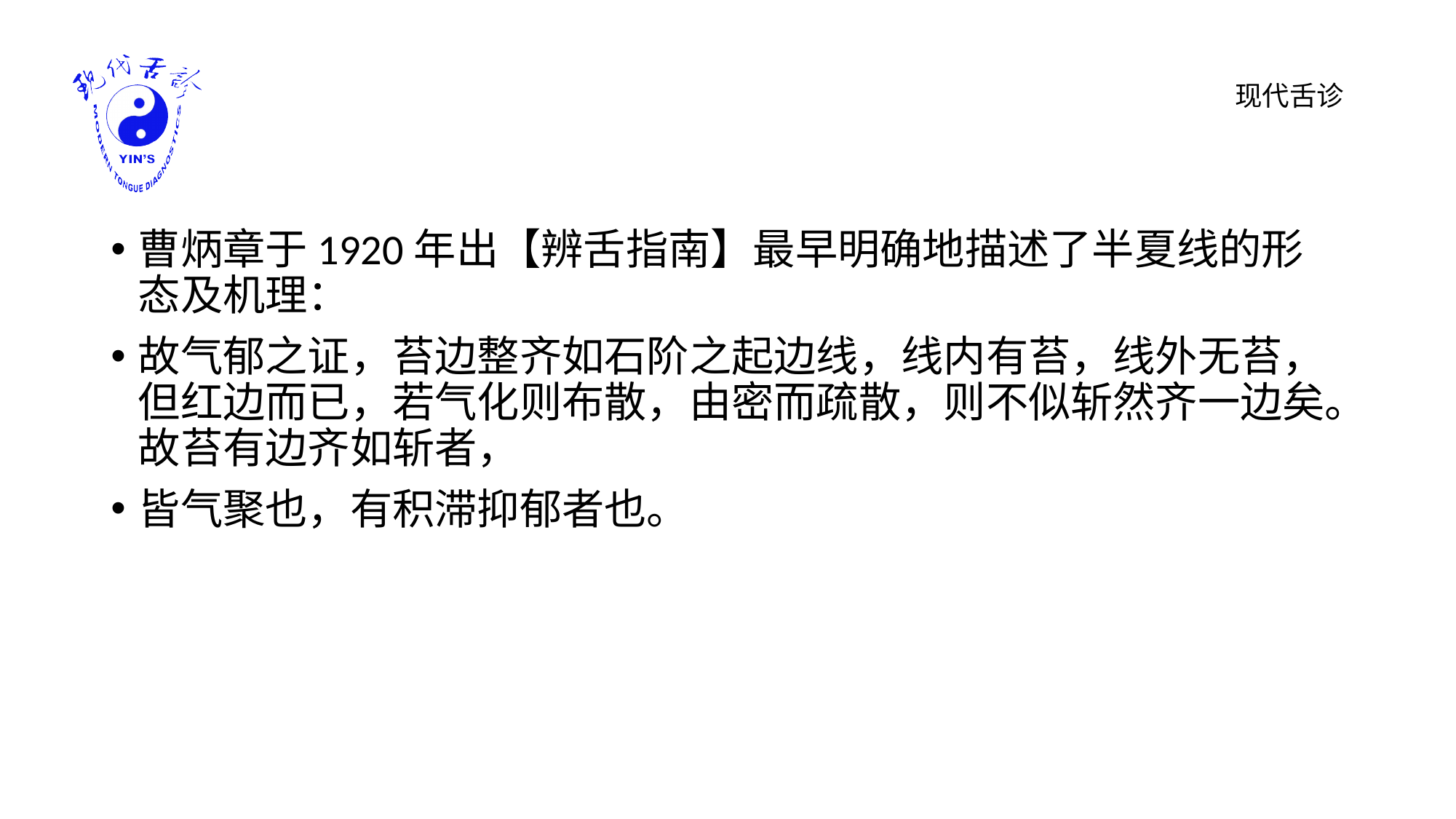

曹炳章于1920年出【辨舌指南】最早明确地描述了半夏线的形态及机理：
故气郁之证，苔边整齐如石阶之起边线，线内有苔，线外无苔，但红边而已，若气化则布散，由密而疏散，则不似斩然齐一边矣。故苔有边齐如斩者，
皆气聚也，有积滞抑郁者也。